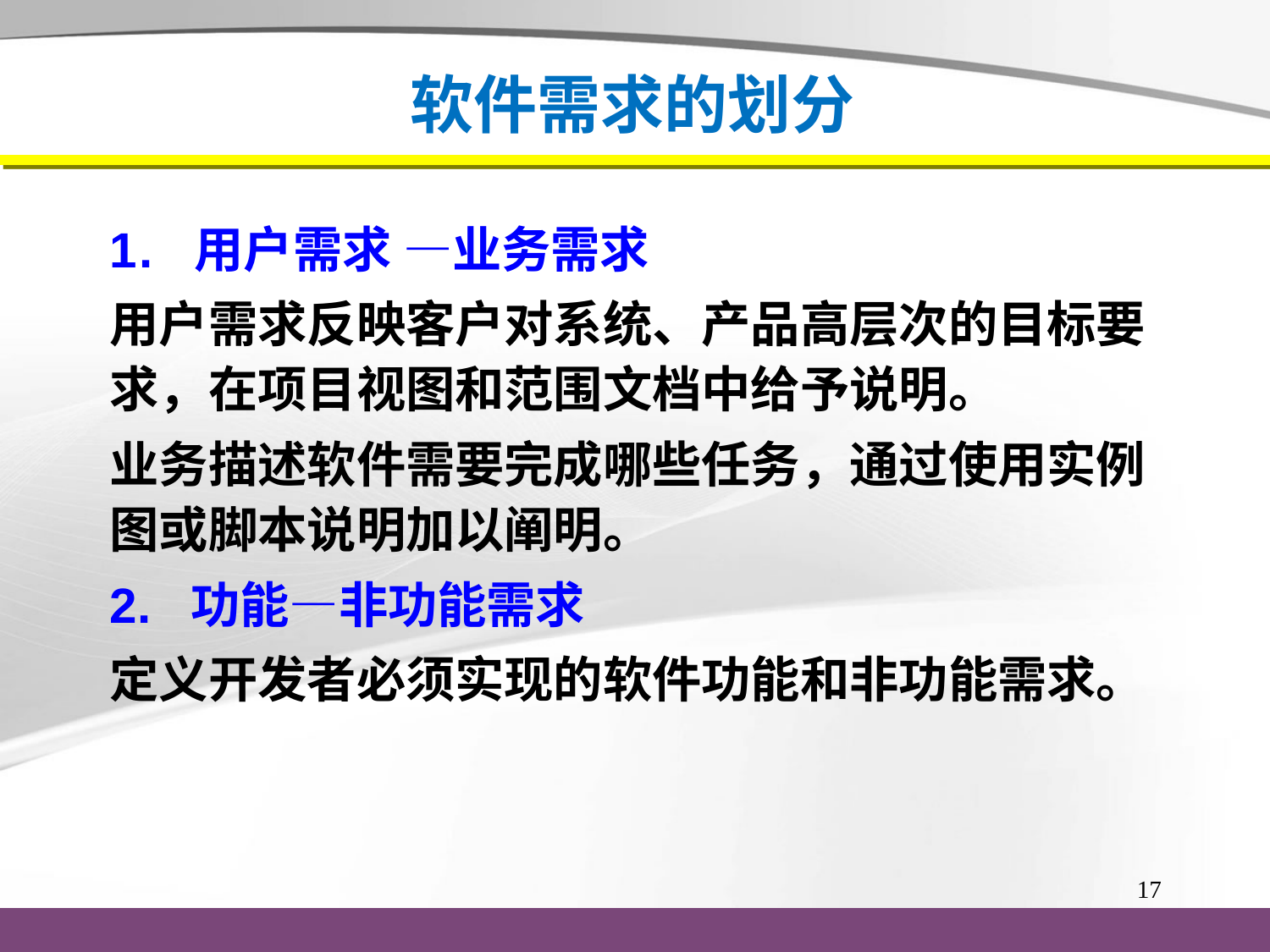

# 软件需求的划分
用户需求 ―业务需求
用户需求反映客户对系统、产品高层次的目标要求，在项目视图和范围文档中给予说明。
业务描述软件需要完成哪些任务，通过使用实例图或脚本说明加以阐明。
2.  功能―非功能需求
定义开发者必须实现的软件功能和非功能需求。
17